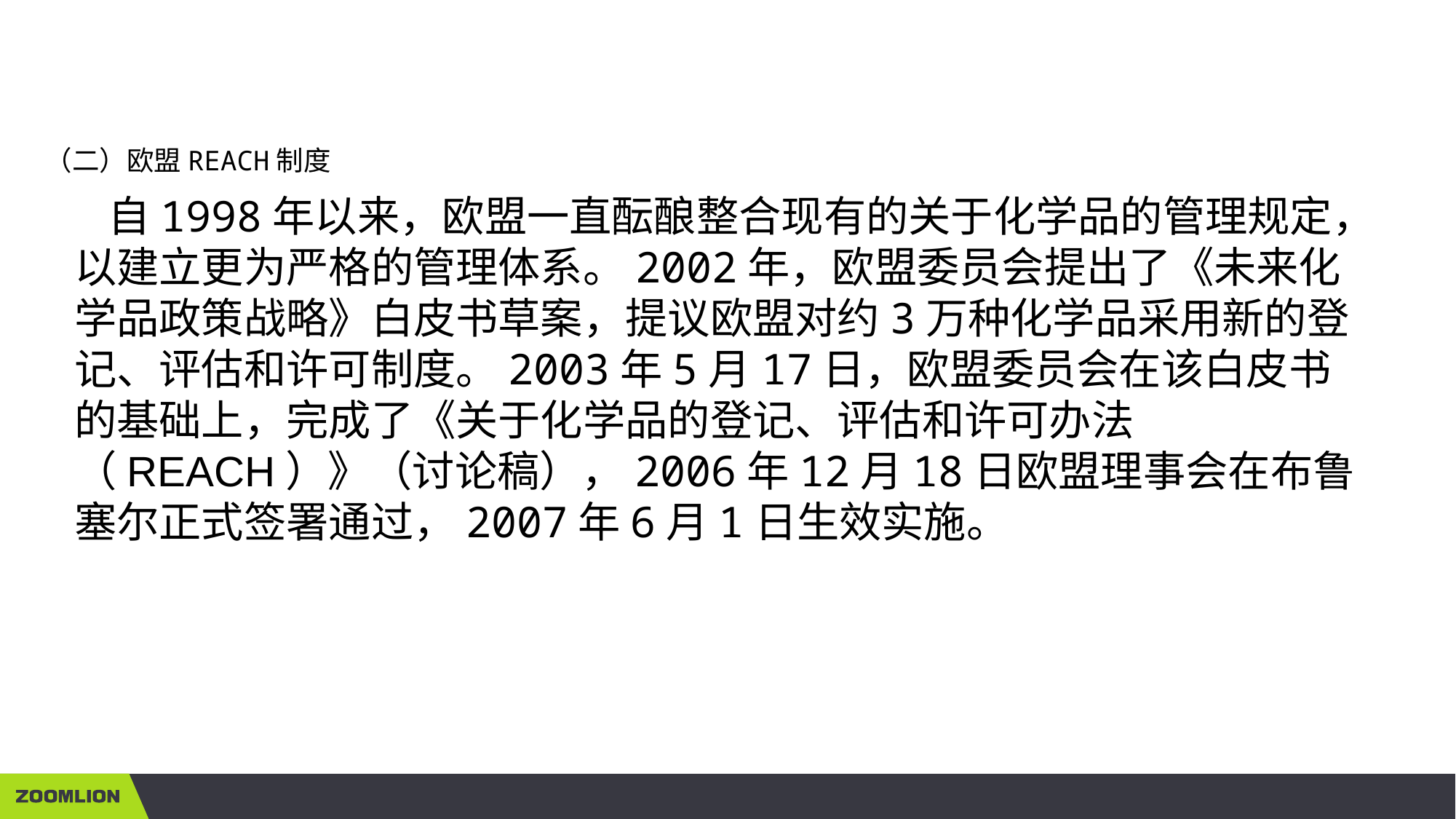

（二）欧盟REACH制度
           自1998年以来，欧盟一直酝酿整合现有的关于化学品的管理规定，以建立更为严格的管理体系。2002年，欧盟委员会提出了《未来化学品政策战略》白皮书草案，提议欧盟对约3万种化学品采用新的登记、评估和许可制度。2003年5月17日，欧盟委员会在该白皮书的基础上，完成了《关于化学品的登记、评估和许可办法（REACH）》（讨论稿），2006年12月18日欧盟理事会在布鲁塞尔正式签署通过，2007年6月1日生效实施。